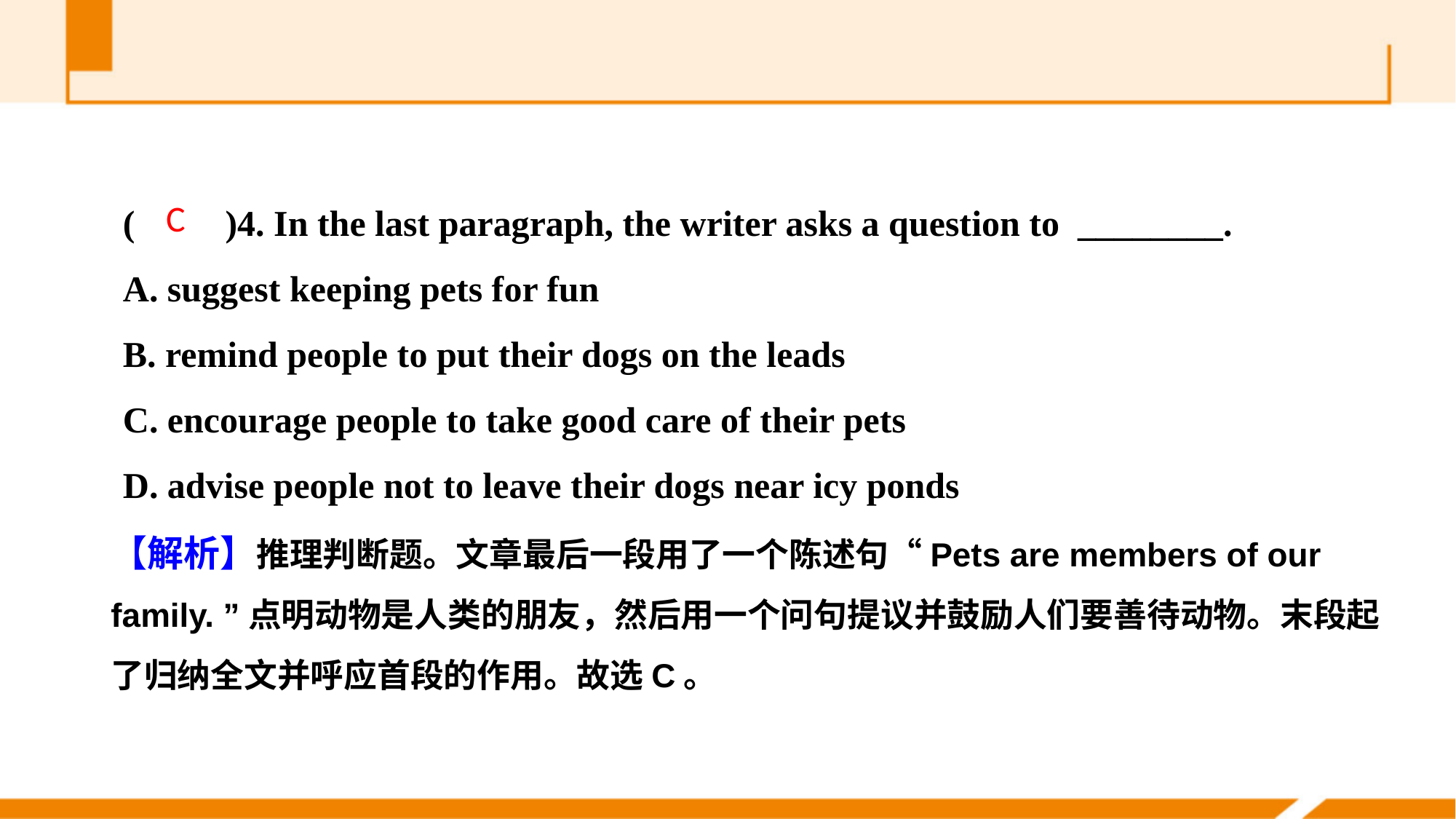

(　　)4. In the last paragraph, the writer asks a question to  ________.
A. suggest keeping pets for fun
B. remind people to put their dogs on the leads
C. encourage people to take good care of their pets
D. advise people not to leave their dogs near icy ponds
C
【解析】推理判断题。文章最后一段用了一个陈述句“Pets are members of our family. ”点明动物是人类的朋友，然后用一个问句提议并鼓励人们要善待动物。末段起了归纳全文并呼应首段的作用。故选C。